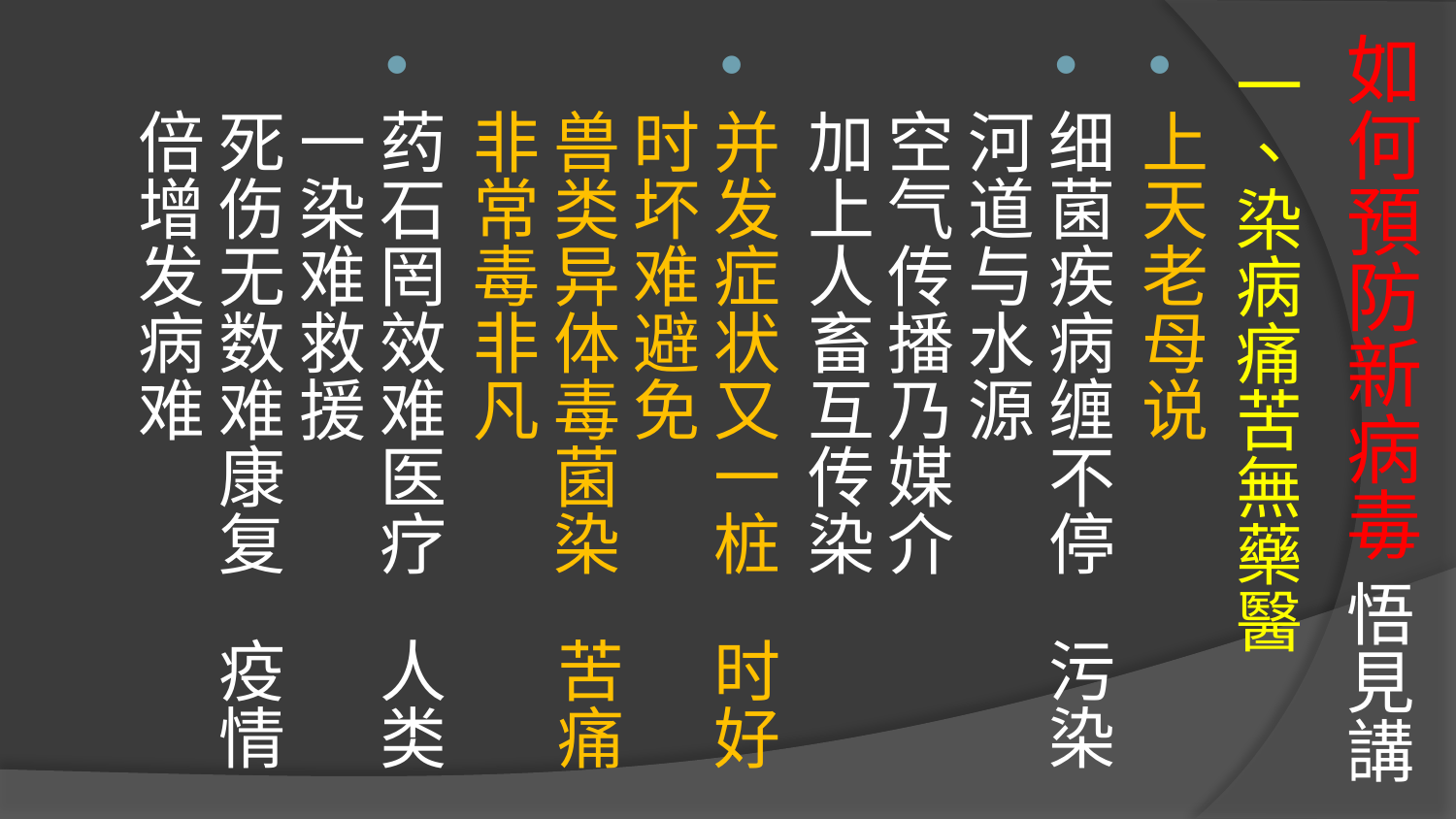

# 如何預防新病毒 悟見講
一、染病痛苦無藥醫
上天老母说
细菌疾病缠不停    污染河道与水源
空气传播乃媒介           加上人畜互传染
并发症状又一桩    时好时坏难避免
兽类异体毒菌染    苦痛非常毒非凡
药石罔效难医疗    人类一染难救援
死伤无数难康复    疫情倍增发病难